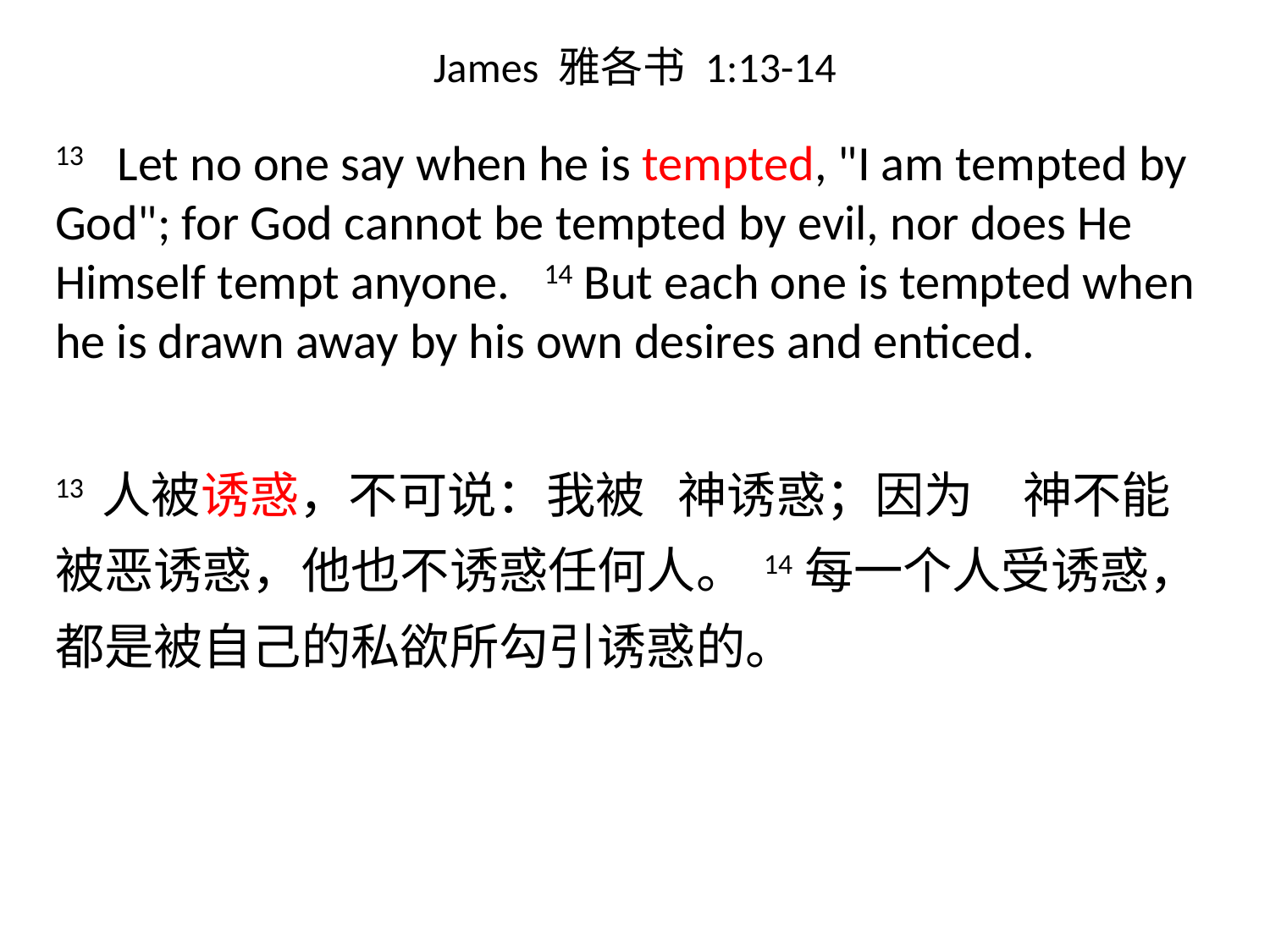

# James 雅各书 1:13-14
13   Let no one say when he is tempted, "I am tempted by God"; for God cannot be tempted by evil, nor does He Himself tempt anyone.   14 But each one is tempted when he is drawn away by his own desires and enticed.

13 人被诱惑，不可说：我被   神诱惑；因为　神不能被恶诱惑，他也不诱惑任何人。 14每一个人受诱惑，都是被自己的私欲所勾引诱惑的。